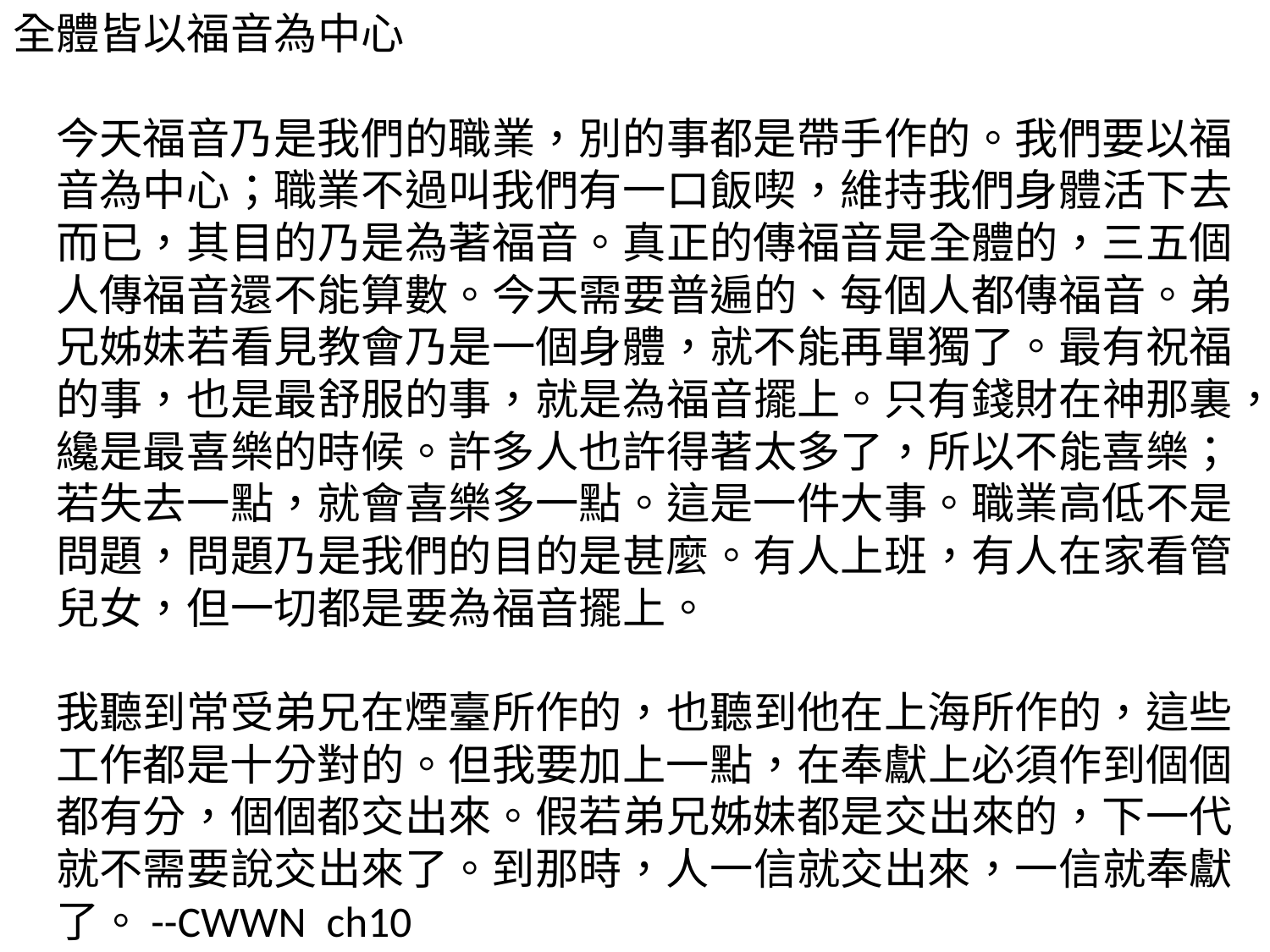

全體皆以福音為中心
今天福音乃是我們的職業，別的事都是帶手作的。我們要以福音為中心；職業不過叫我們有一口飯喫，維持我們身體活下去而已，其目的乃是為著福音。真正的傳福音是全體的，三五個人傳福音還不能算數。今天需要普遍的、每個人都傳福音。弟兄姊妹若看見教會乃是一個身體，就不能再單獨了。最有祝福的事，也是最舒服的事，就是為福音擺上。只有錢財在神那裏，纔是最喜樂的時候。許多人也許得著太多了，所以不能喜樂；若失去一點，就會喜樂多一點。這是一件大事。職業高低不是問題，問題乃是我們的目的是甚麼。有人上班，有人在家看管兒女，但一切都是要為福音擺上。
我聽到常受弟兄在煙臺所作的，也聽到他在上海所作的，這些工作都是十分對的。但我要加上一點，在奉獻上必須作到個個都有分，個個都交出來。假若弟兄姊妹都是交出來的，下一代就不需要說交出來了。到那時，人一信就交出來，一信就奉獻了。--CWWN  ch10

#